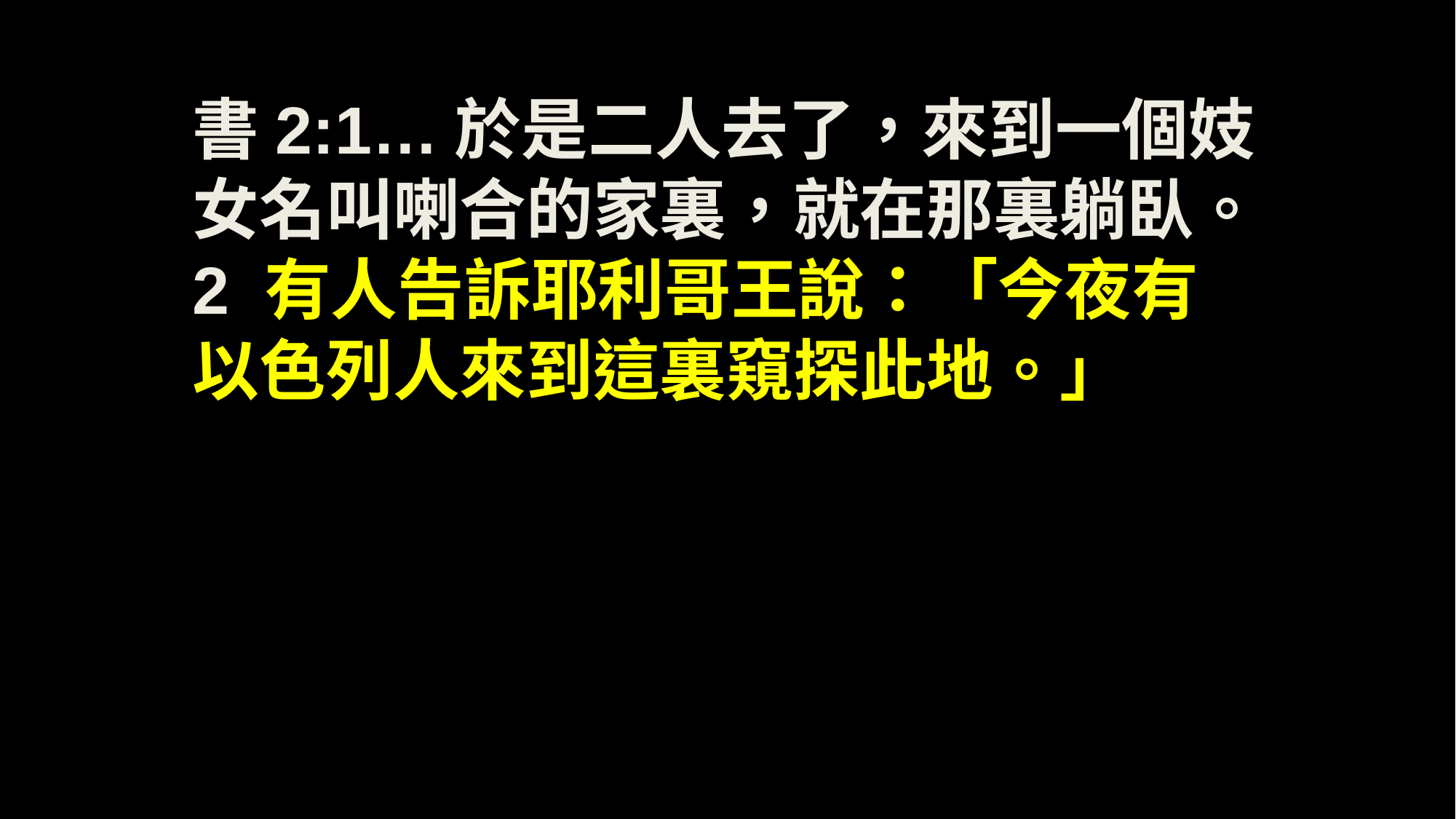

書2:1…於是二人去了，來到一個妓女名叫喇合的家裏，就在那裏躺臥。2 有人告訴耶利哥王說：「今夜有以色列人來到這裏窺探此地。」